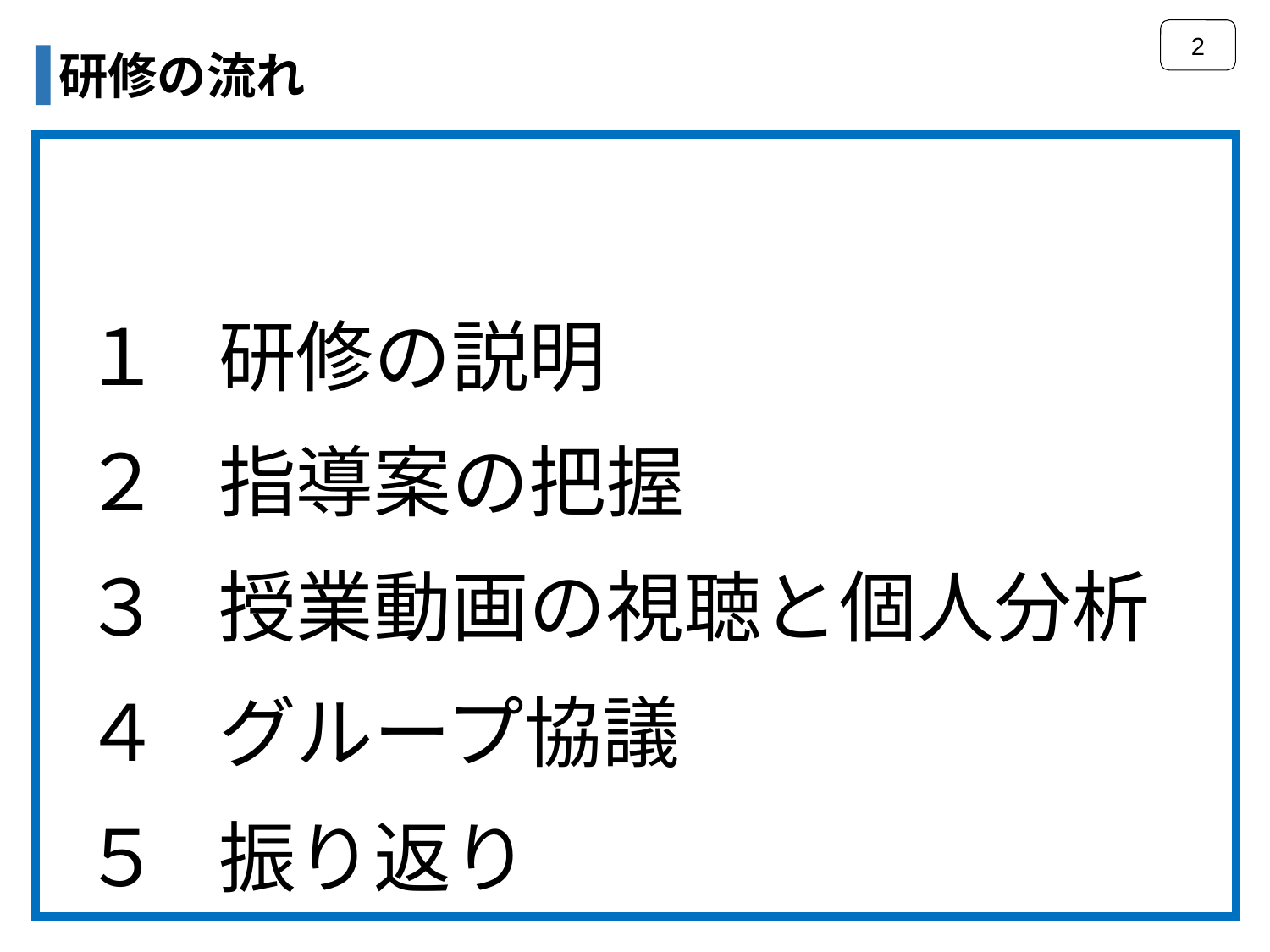

2
研修の流れ

|  |  |
| --- | --- |
| １ | 研修の説明 |
| ２ | 指導案の把握 |
| ３ | 授業動画の視聴と個人分析 |
| ４ | グループ協議 |
| ５ | 振り返り |